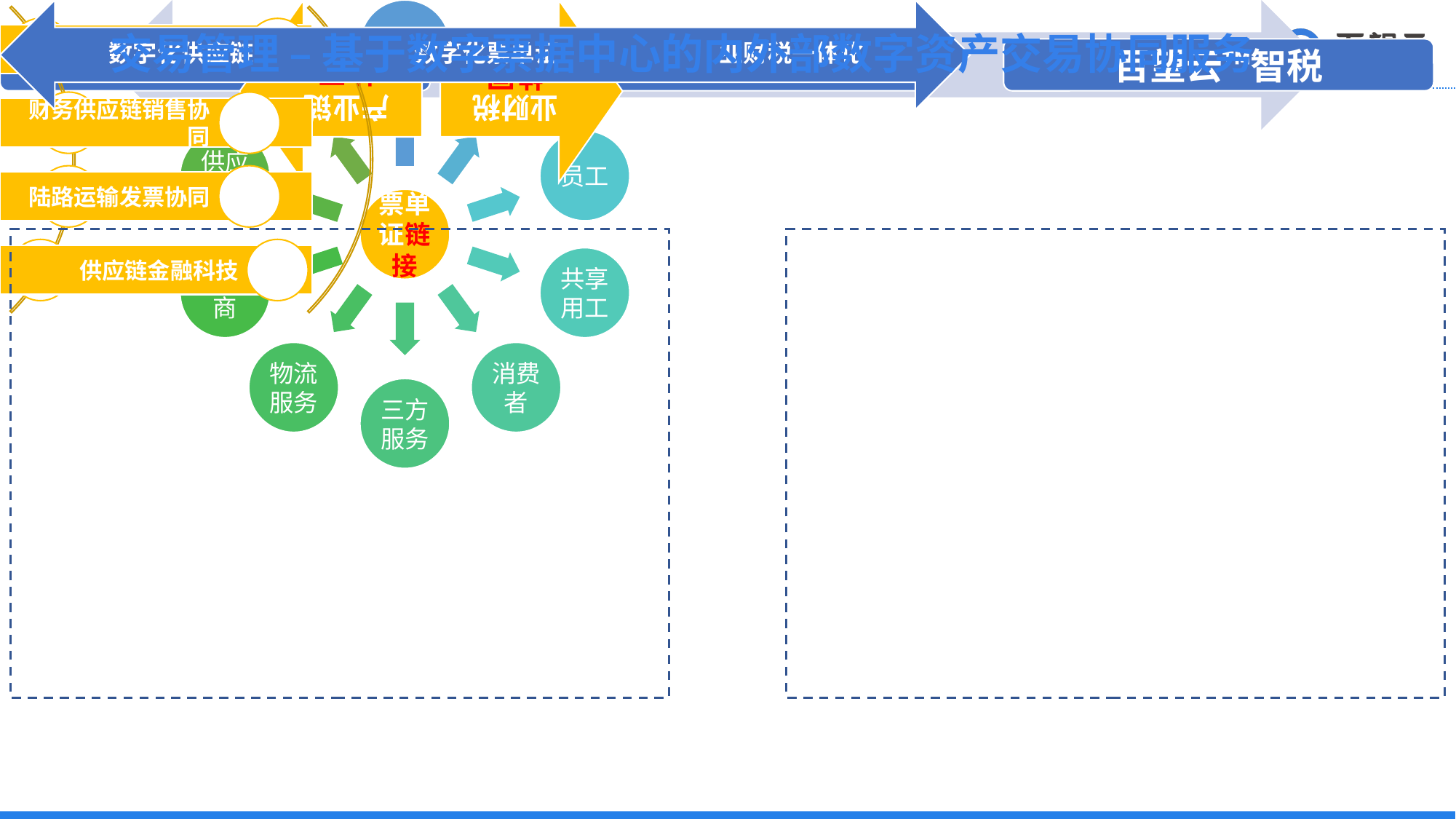

交易管理 – 基于数字票据中心的内外部数字资产交易协同服务
百望云™智链
百望云™智票
百望云™智税

票单证链接

政府

企业

员工

共享用工

消费者

三方服务

物流服务

分销商

供应商

金融服务

财务供应链采购协同
财务供应链销售协同
陆路运输发票协同
供应链金融科技
电子会计档案
共享用工协同
费用报销控制
票财税一体化
产业链 协同
业财税 协同
数字化供应链
数字化票单证
业财税一体化

14